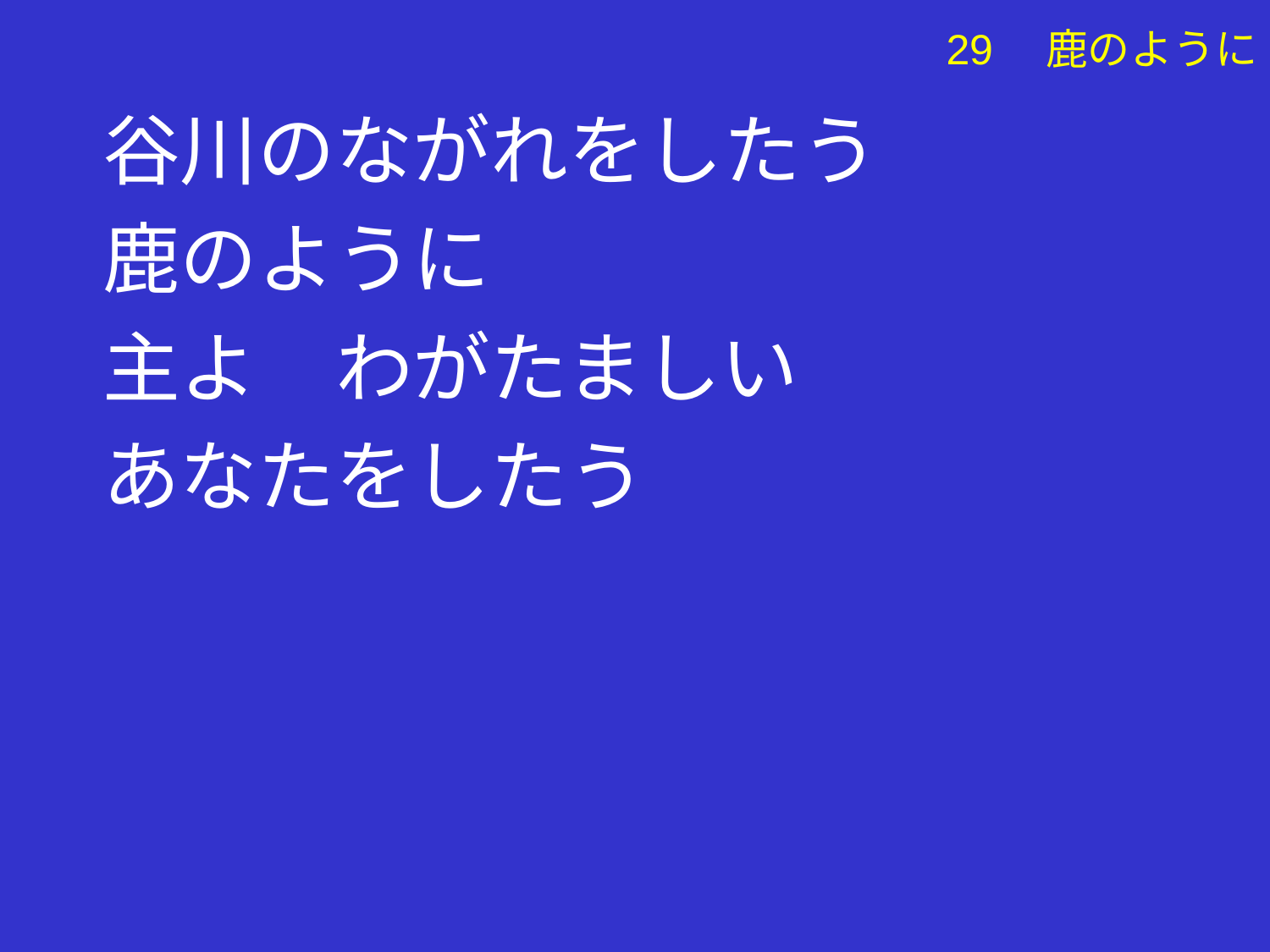

谷川のながれをしたう
鹿のように
主よ　わがたましい
あなたをしたう
# 29　鹿のように